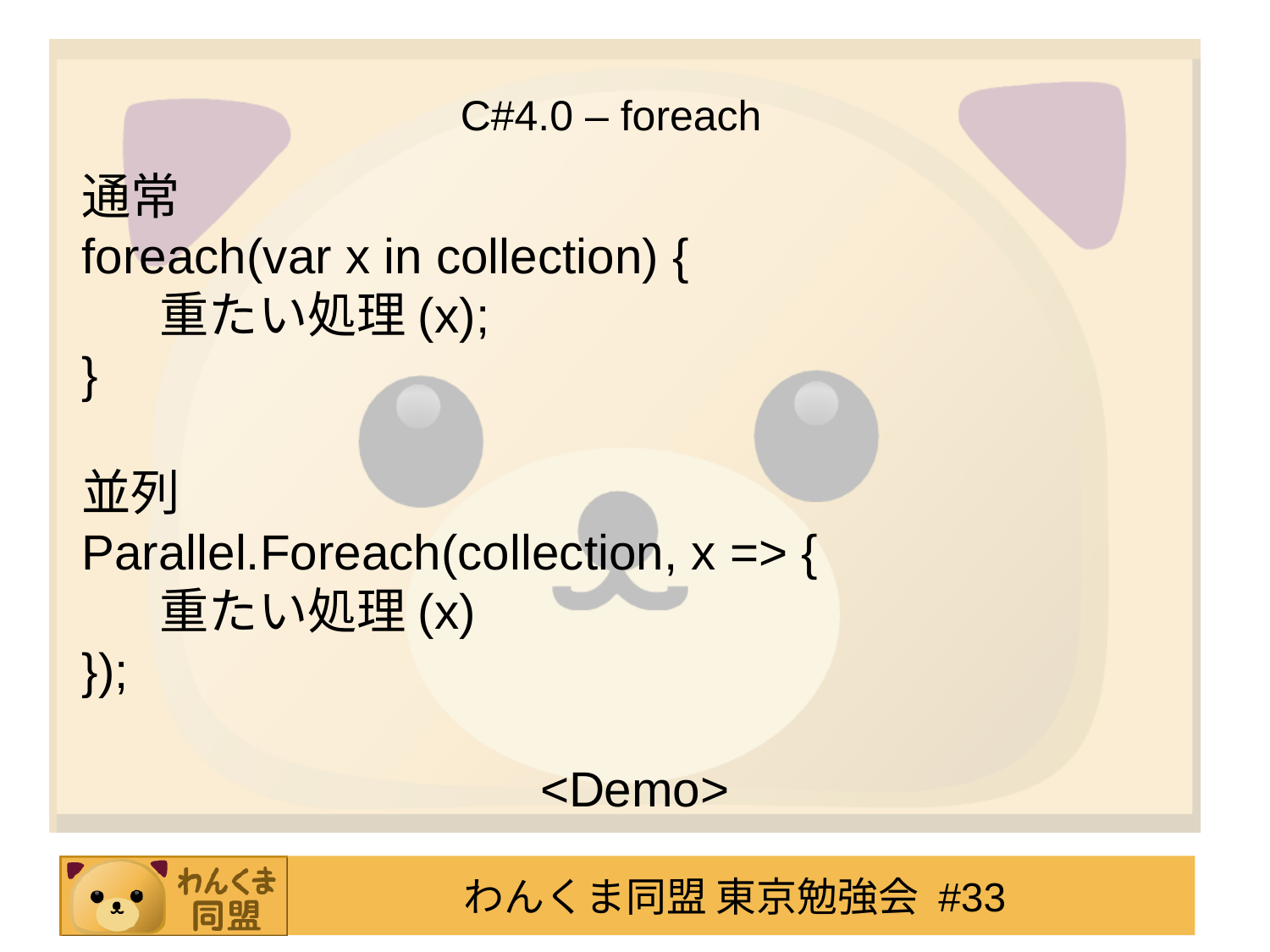

# C#4.0 – foreach
通常
foreach(var x in collection) {
      重たい処理(x);
}

並列
Parallel.Foreach(collection, x => {
      重たい処理(x)
});

<Demo>